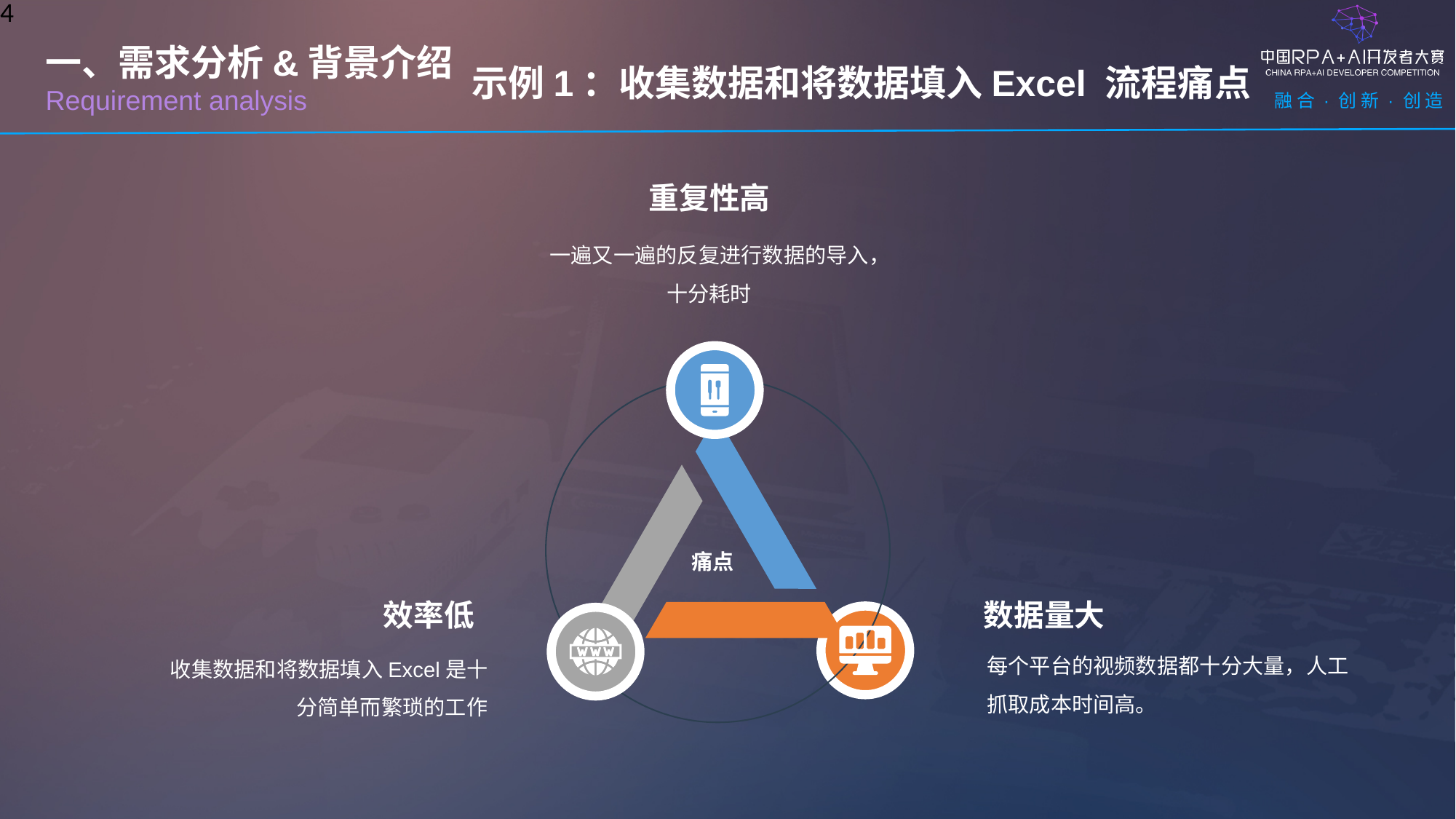

4
示例1：收集数据和将数据填入Excel 流程痛点
一、需求分析&背景介绍
Requirement analysis
重复性高
一遍又一遍的反复进行数据的导入，十分耗时

痛点

效率低
数据量大
每个平台的视频数据都十分大量，人工抓取成本时间高。
收集数据和将数据填入Excel是十分简单而繁琐的工作